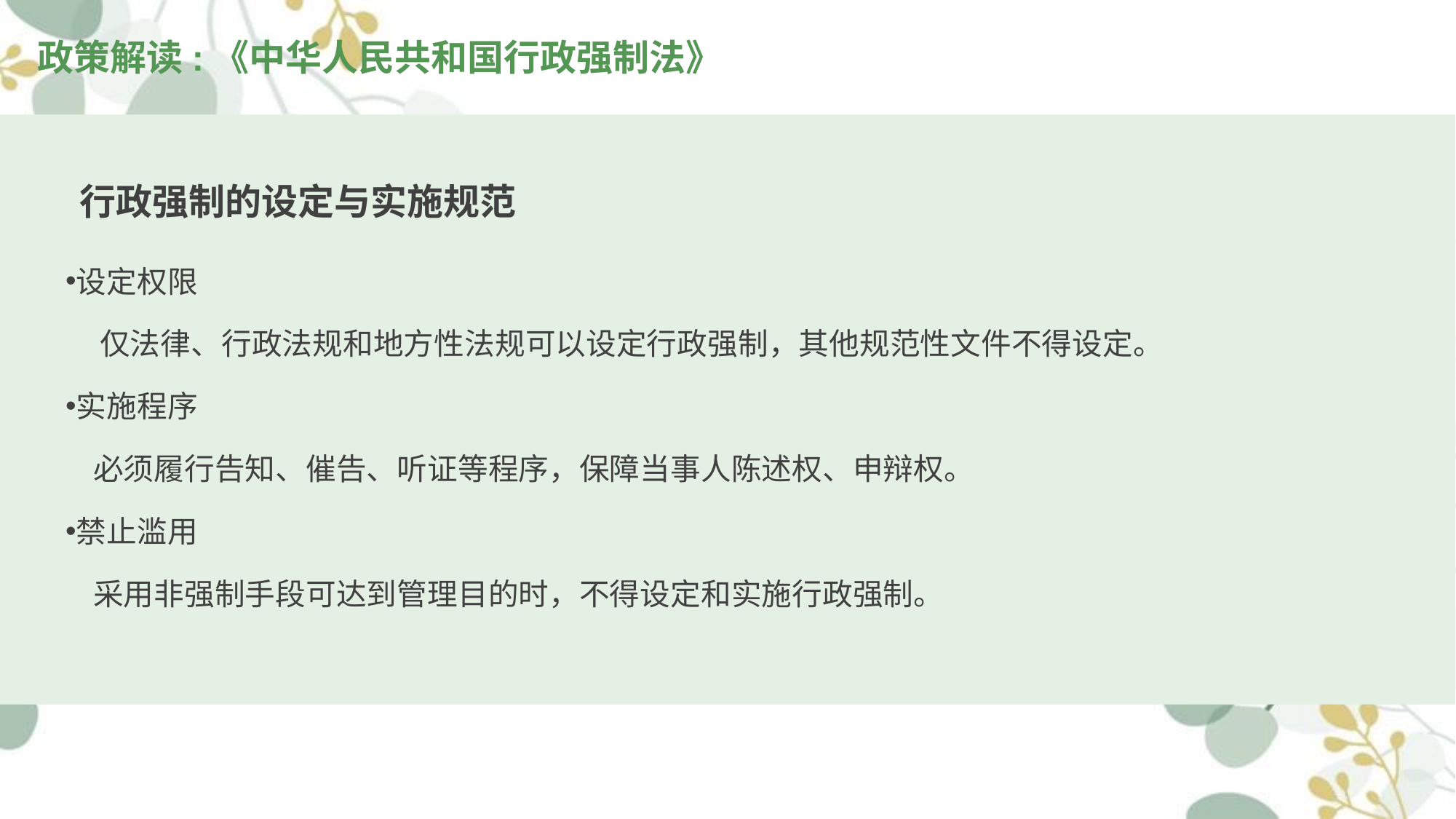

政策解读:《中华人民共和国行政强制法》
# 行政强制的设定与实施规范
设定权限
    仅法律、行政法规和地方性法规可以设定行政强制，其他规范性文件不得设定。
实施程序
   必须履行告知、催告、听证等程序，保障当事人陈述权、申辩权。
禁止滥用
   采用非强制手段可达到管理目的时，不得设定和实施行政强制。